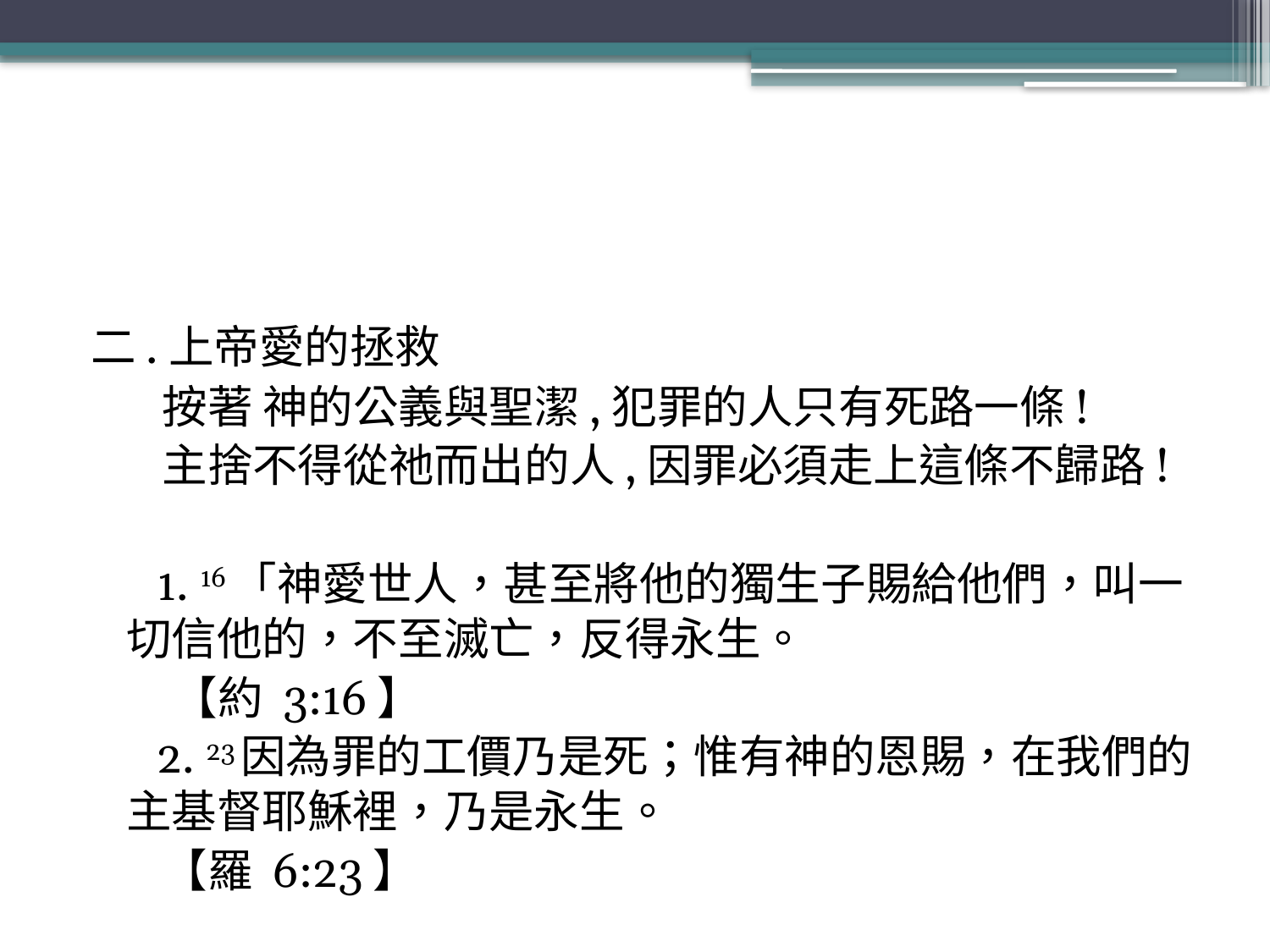

#
二.上帝愛的拯救
      按著 神的公義與聖潔,犯罪的人只有死路一條!
      主捨不得從祂而出的人,因罪必須走上這條不歸路!

      1. 16「神愛世人，甚至將他的獨生子賜給他們，叫一切信他的，不至滅亡，反得永生。
       【約 3:16】
      2. 23因為罪的工價乃是死；惟有神的恩賜，在我們的主基督耶穌裡，乃是永生。
      【羅 6:23】